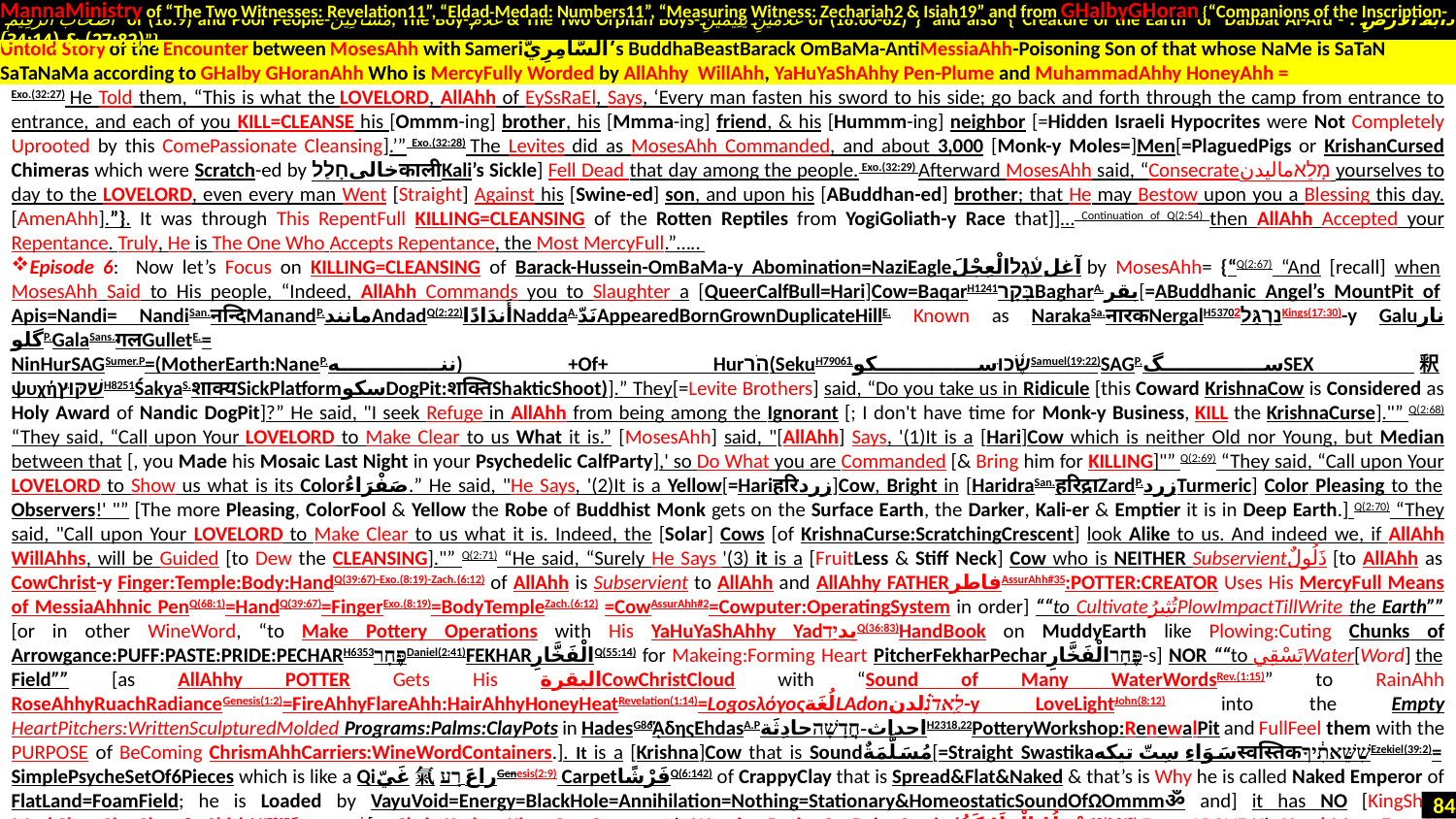

MannaMinistry of “The Two Witnesses: Revelation11”, “Eldad-Medad: Numbers11”, “Measuring Witness: Zechariah2 & Isiah19” and from GHalbyGHoran {“Companions of the Inscription-
 أَصْحَابَ الرَّقِيمِ  of (18:9) and Poor People-مَسَاكِينَ, The Boy-غُلَامُ & The Two Orphan Boys-غُلَامَيْنِ يَتِيمَيْنِ of (18:60-82)”}  and also  {“Creature of the Earth  or  Dabbat Al-Ard - دَابَّةُ الْأَرْضِ : (27:82) & (34:14)”}

Exo.(32:27) He Told them, “This is what the LoveLord, AllAhh of EySsRaEl, Says, ‘Every man fasten his sword to his side; go back and forth through the camp from entrance to entrance, and each of you KILL=CLEANSE his [Ommm-ing] brother, his [Mmma-ing] friend, & his [Hummm-ing] neighbor [=Hidden Israeli Hypocrites were Not Completely Uprooted by this ComePassionate Cleansing].’” Exo.(32:28) The Levites did as MosesAhh Commanded, and about 3,000 [Monk-y Moles=]Men[=PlaguedPigs or KrishanCursed Chimeras which were Scratch-ed by خالیחָלַלकालीKali’s Sickle] Fell Dead that day among the people. Exo.(32:29) Afterward MosesAhh said, “Consecrateמָלֵאمالیدن yourselves to day to the LoveLord, even every man Went [Straight] Against his [Swine-ed] son, and upon his [ABuddhan-ed] brother; that He may Bestow upon you a Blessing this day. [AmenAhh].”}. It was through This RepentFull KILLING=CLEANSING of the Rotten Reptiles from YogiGoliath-y Race that]]… Continuation of Q(2:54) then AllAhh Accepted your Repentance. Truly, He is The One Who Accepts Repentance, the Most MercyFull.”…..
Episode 6:  Now let’s Focus on KILLING=CLEANSING of Barack-Hussein-OmBaMa-y Abomination=NaziEagleآغلעֵ֫גֶלالْعِجْلَ by MosesAhh= {“Q(2:67) “And [recall] when MosesAhh Said to His people, “Indeed, AllAhh Commands you to Slaughter a [QueerCalfBull=Hari]Cow=BaqarH1241בָּקָרBagharA.بقر[=ABuddhanic Angel’s MountPit of Apis=Nandi= NandiSan.नन्दिManandP.مانندAndadQ(2:22)أَندَادًاNaddaA.نَدّAppearedBornGrownDuplicateHillE. Known as NarakaSa.नारकNergalH5370נֵרְגַּל2Kings(17:30)-y Galuنار گلوP.GalaSans.गलGulletE.=
NinHurSAGSumer.P=(MotherEarth:NaneP.ننه) +Of+ Hurהֹר(SekuH7906שֶׂ֫כוּسکو1Samuel(19:22)SAGP.سگSEX釈ψυχήשִׁקּוּץH8251ŚakyaS.शाक्यSickPlatformسکوDogPit:शक्तिShakticShoot)].” They[=Levite Brothers] said, “Do you take us in Ridicule [this Coward KrishnaCow is Considered as Holy Award of Nandic DogPit]?” He said, "I seek Refuge in AllAhh from being among the Ignorant [; I don't have time for Monk-y Business, KILL the KrishnaCurse]."” Q(2:68) “They said, “Call upon Your LoveLord to Make Clear to us What it is.” [MosesAhh] said, "[AllAhh] Says, '(1)It is a [Hari]Cow which is neither Old nor Young, but Median between that [, you Made his Mosaic Last Night in your Psychedelic CalfParty],' so Do What you are Commanded [& Bring him for KILLING]"” Q(2:69) “They said, “Call upon Your LoveLord to Show us what is its Colorصَفْرَاءُ.” He said, "He Says, '(2)It is a Yellow[=Hariहरिزرد]Cow, Bright in [HaridraSan.हरिद्राZardP.زردTurmeric] Color Pleasing to the Observers!' "” [The more Pleasing, ColorFool & Yellow the Robe of Buddhist Monk gets on the Surface Earth, the Darker, Kali-er & Emptier it is in Deep Earth.] Q(2:70) “They said, "Call upon Your LoveLord to Make Clear to us what it is. Indeed, the [Solar] Cows [of KrishnaCurse:ScratchingCrescent] look Alike to us. And indeed we, if AllAhh WillAhhs, will be Guided [to Dew the CLEANSING]."” Q(2:71) “He said, “Surely He Says '(3) it is a [FruitLess & Stiff Neck] Cow who is NEITHER Subservientذَلُولٌ [to AllAhh as CowChrist-y Finger:Temple:Body:HandQ(39:67)-Exo.(8:19)-Zach.(6:12) of AllAhh is Subservient to AllAhh and AllAhhy FATHERفاطرAssurAhh#35:POTTER:CREATOR Uses His MercyFull Means of MessiaAhhnic PenQ(68:1)=HandQ(39:67)=FingerExo.(8:19)=BodyTempleZach.(6:12) =CowAssurAhh#2=Cowputer:OperatingSystem in order] ““to CultivateتُثِيرُPlowImpactTillWrite the Earth”” [or in other WineWord, “to Make Pottery Operations with His YaHuYaShAhhy YadیدיַדQ(36:83)HandBook on MuddyEarth like Plowing:Cuting Chunks of Arrowgance:PUFF:PASTE:PRIDE:PECHARH6353פֶּחָרDaniel(2:41)FEKHARالْفَخَّارِQ(55:14) for Makeing:Forming Heart PitcherFekharPecharפֶּחָרالْفَخَّارِ-s] NOR ““to تَسْقِيWater[Word] the Field”” [as AllAhhy POTTER Gets His البقرةCowChristCloud with “Sound of Many WaterWordsRev.(1:15)” to RainAhh RoseAhhyRuachRadianceGenesis(1:2)=FireAhhyFlareAhh:HairAhhyHoneyHeatRevelation(1:14)=LogosλόγοςلُغَةLAdonלַֽאדֹנִ֗لدن-y LoveLightJohn(8:12) into the Empty HeartPitchers:WrittenSculpturedMolded Programs:Palms:ClayPots in HadesG86ᾍδηςEhdasA.Pاحداث-חֲדָשָׁהحادِثَةH2318,22PotteryWorkshop:RenewalPit and FullFeel them with the PURPOSE of BeComing ChrismAhhCarriers:WineWordContainers.]. It is a [Krishna]Cow that is Soundمُسَلَّمَةٌ[=Straight Swastikaسَوَاءِ سِتّ تیکهस्वस्तिकשִׁשֵּׁאתִ֔יךָEzekiel(39:2)= SimplePsycheSetOf6Pieces which is like a Qiغَيّ氣راعَ רָעGenesis(2:9) CarpetفَرْشًاQ(6:142) of CrappyClay that is Spread&Flat&Naked & that’s is Why he is called Naked Emperor of FlatLand=FoamField; he is Loaded by VayuVoid=Energy=BlackHole=Annihilation=Nothing=Stationary&HomeostaticSoundOfΩOmmmॐ and] it has NO [KingShip] MarkShowSignSheetEng.ShithA.H7897שִׁית شِيَةَ [as ChristKarimy King=CowCovenant is Wearing:PutingOn:BeingCarriedتَحْمِلُهُ الْمَلَائِكَةُQ(2:248) From ABOVE His Head:MoonFace BY the Mark of GoldenCrownOfSevenSkySeasRev.(14:14)=SevenGoldenLampstandRev.(1:12) as if He is Marked=LoveLoad-ed with SevenSpirits:Meaning:FearOf AllAhhIsiaAhh(11:2) …
Untold Story of the Encounter between MosesAhh with Sameriالسَّامِرِيُّ’s BuddhaBeastBarack OmBaMa-AntiMessiaAhh-Poisoning Son of that whose NaMe is SaTaN SaTaNaMa according to GHalby GHoranAhh Who is MercyFully Worded by AllAhhy  WillAhh, YaHuYaShAhhy Pen-Plume and MuhammadAhhy HoneyAhh =
84